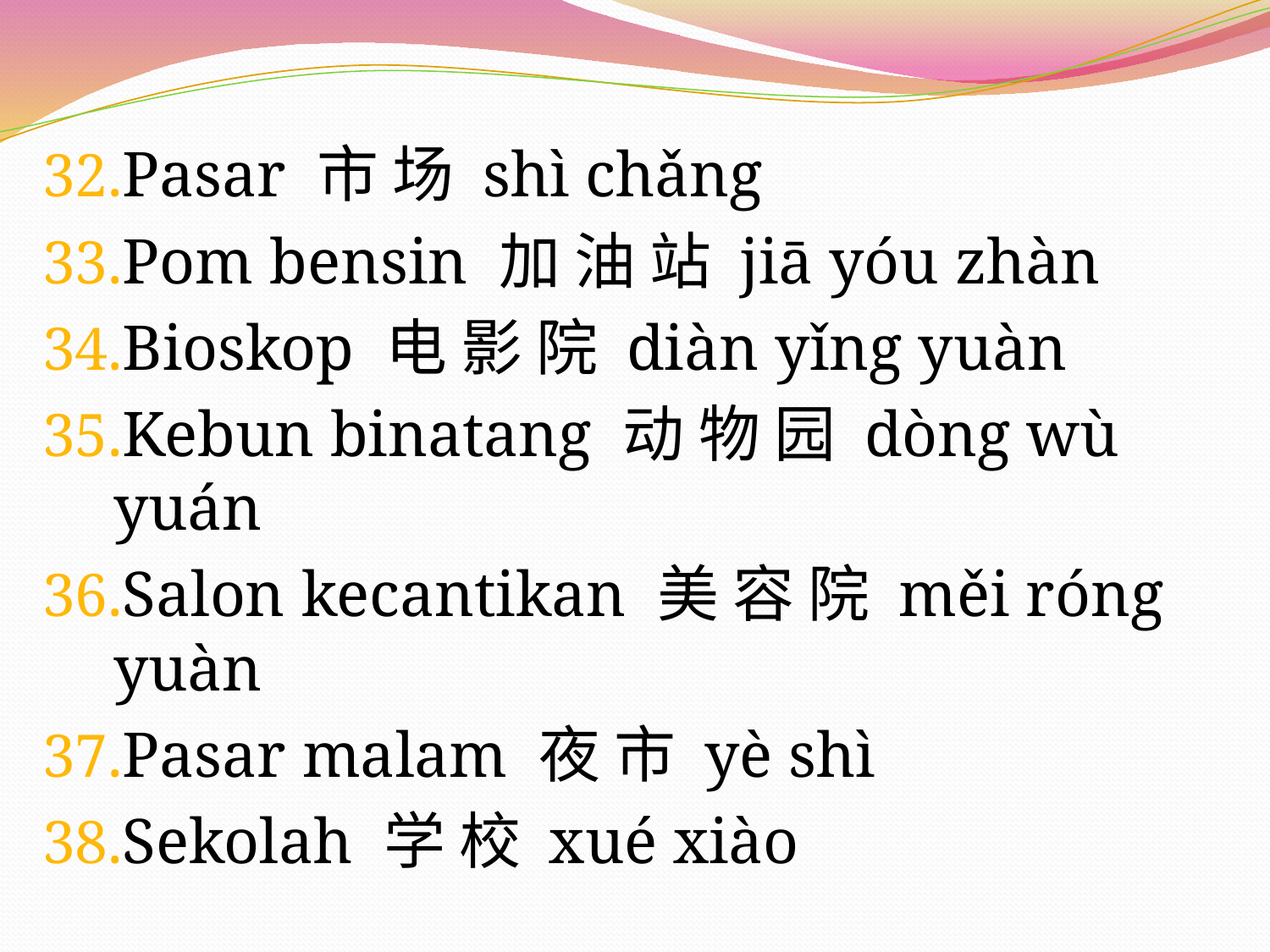

Pasar 市 场 shì chǎng
Pom bensin 加 油 站 jiā yóu zhàn
Bioskop 电 影 院 diàn yǐng yuàn
Kebun binatang 动 物 园 dòng wù yuán
Salon kecantikan 美 容 院 měi róng yuàn
Pasar malam 夜 市 yè shì
Sekolah 学 校 xué xiào